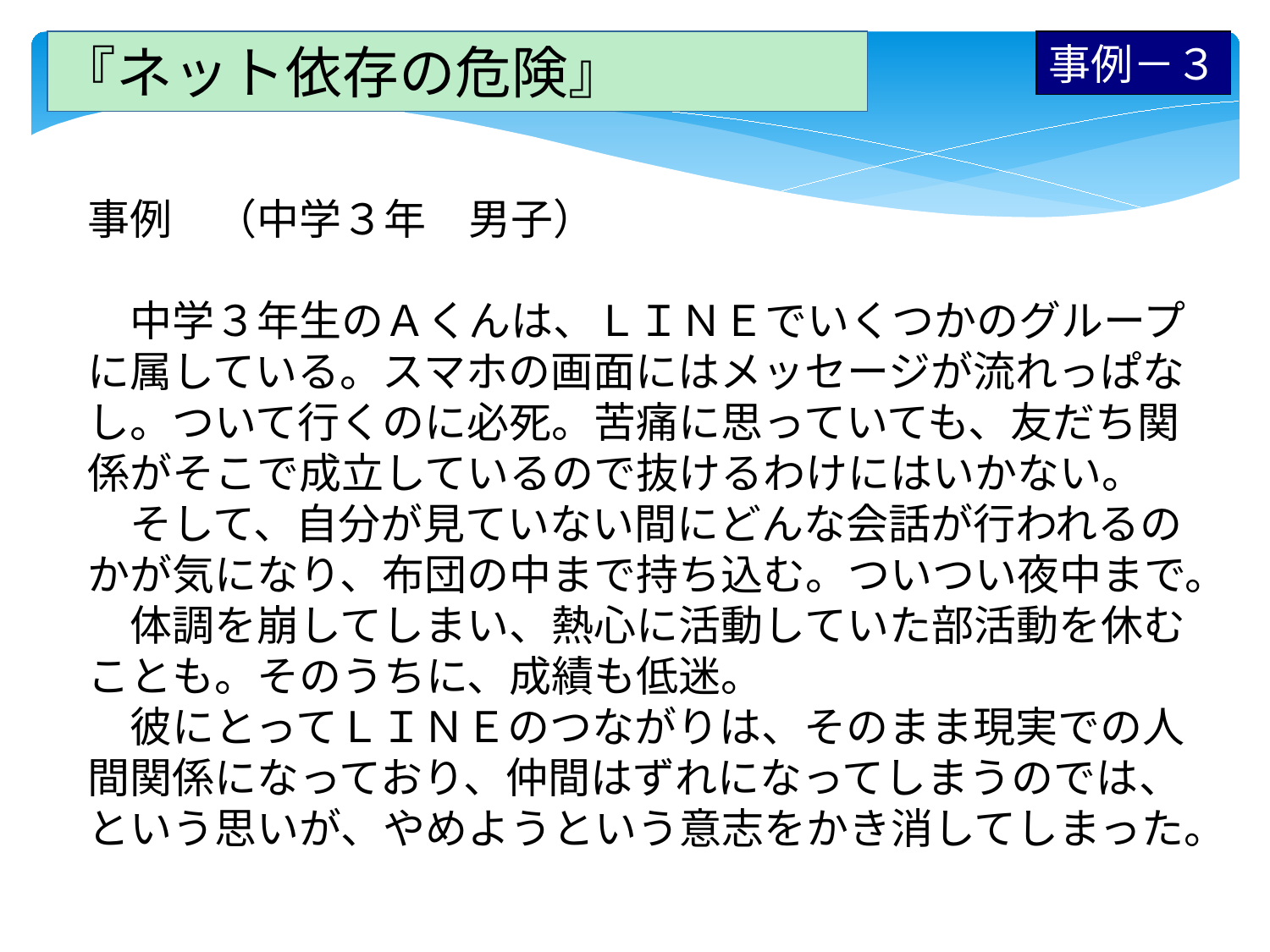

『ネット依存の危険』
事例－３
事例　（中学３年　男子）

　中学３年生のＡくんは、ＬＩＮＥでいくつかのグループに属している。スマホの画面にはメッセージが流れっぱなし。ついて行くのに必死。苦痛に思っていても、友だち関係がそこで成立しているので抜けるわけにはいかない。
　そして、自分が見ていない間にどんな会話が行われるのかが気になり、布団の中まで持ち込む。ついつい夜中まで。
　体調を崩してしまい、熱心に活動していた部活動を休むことも。そのうちに、成績も低迷。
　彼にとってＬＩＮＥのつながりは、そのまま現実での人間関係になっており、仲間はずれになってしまうのでは、という思いが、やめようという意志をかき消してしまった。